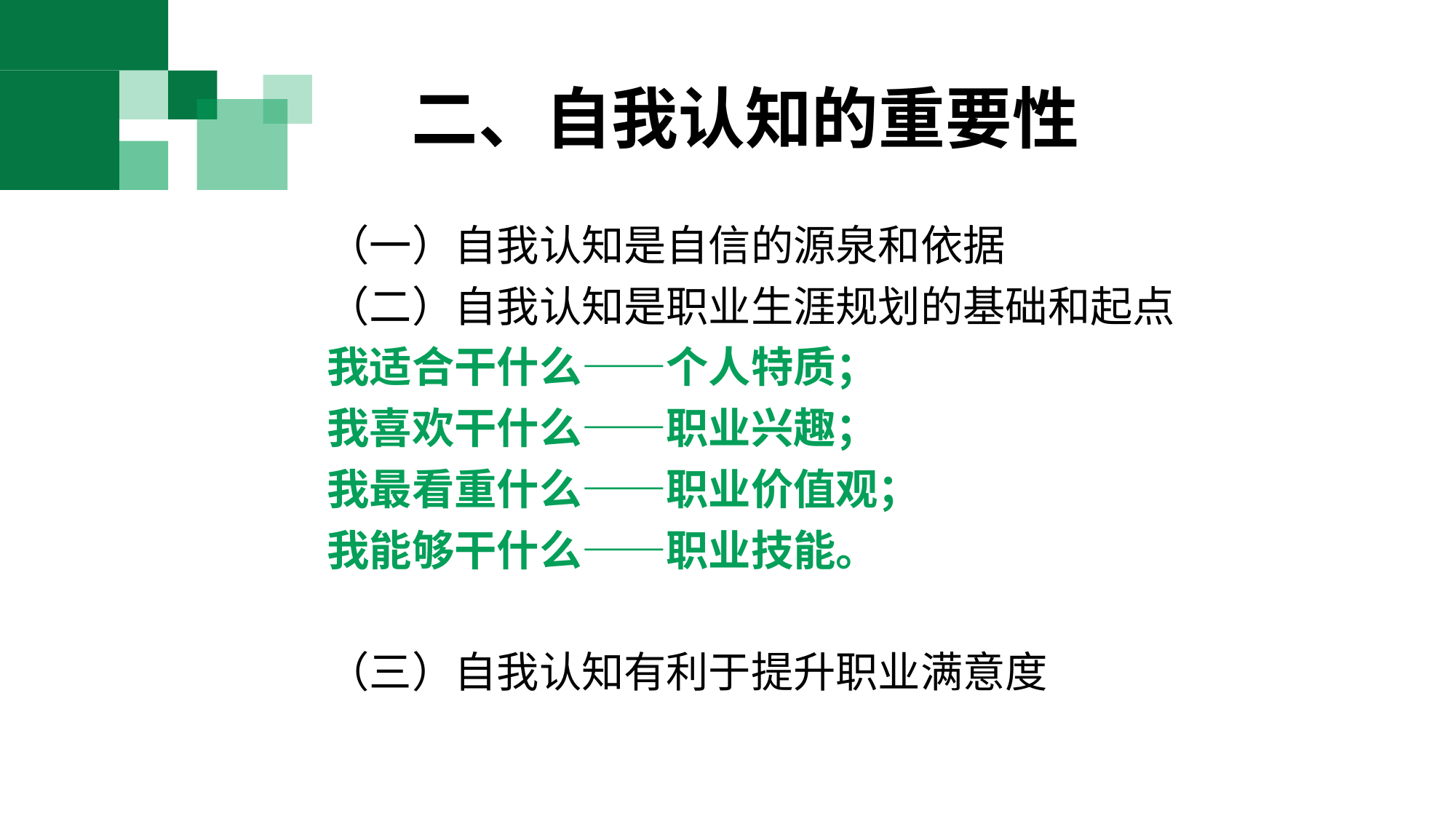

二、自我认知的重要性

（一）自我认知是自信的源泉和依据
（二）自我认知是职业生涯规划的基础和起点
我适合干什么——个人特质；
我喜欢干什么——职业兴趣；
我最看重什么——职业价值观；
我能够干什么——职业技能。

（三）自我认知有利于提升职业满意度